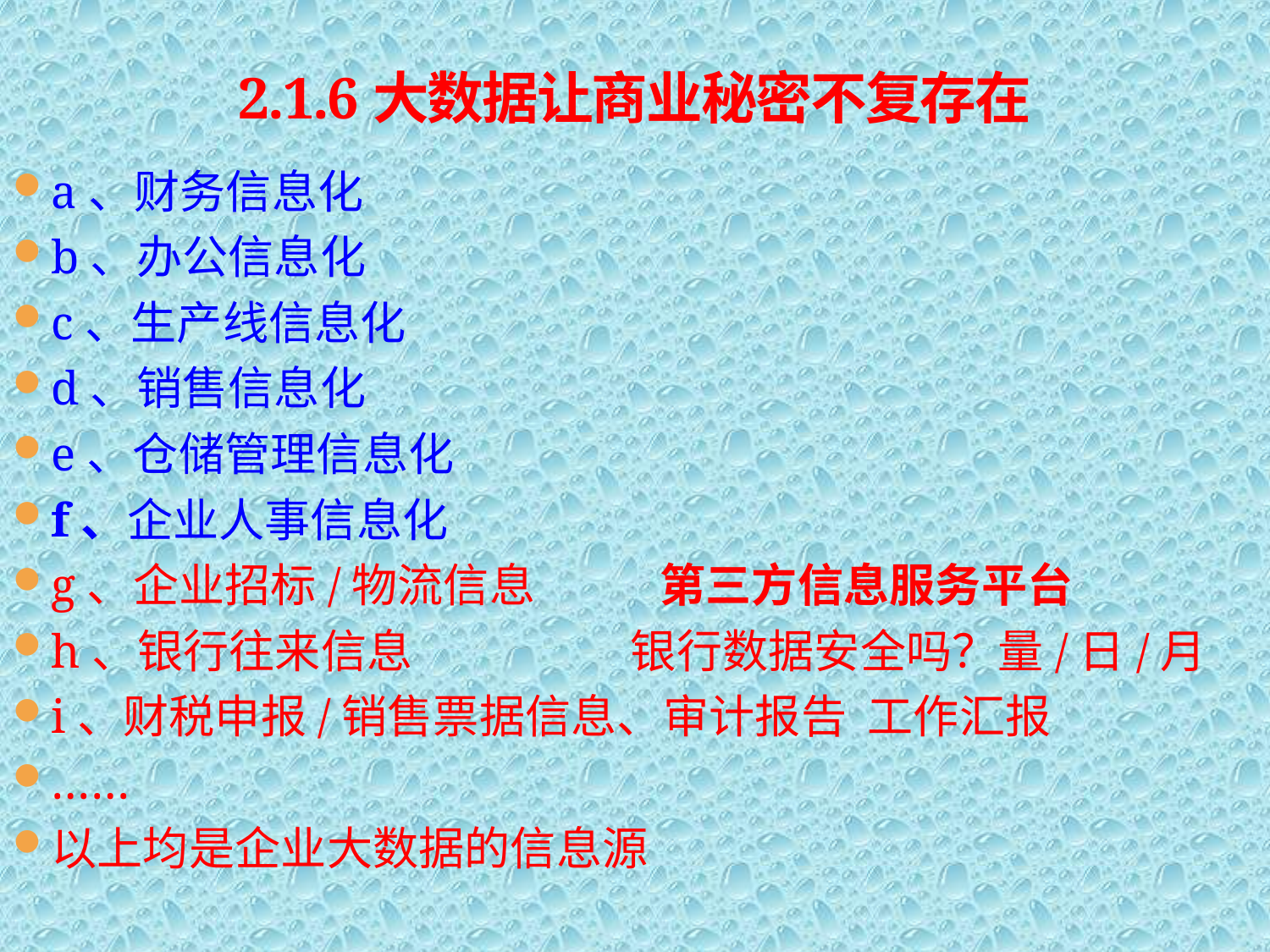

# 2.1.6大数据让商业秘密不复存在
a、财务信息化
b、办公信息化
c、生产线信息化
d、销售信息化
e、仓储管理信息化
f、企业人事信息化
g、企业招标/物流信息            第三方信息服务平台
h、银行往来信息                     银行数据安全吗？量/日/月
i、财税申报/销售票据信息、审计报告  工作汇报
……
以上均是企业大数据的信息源